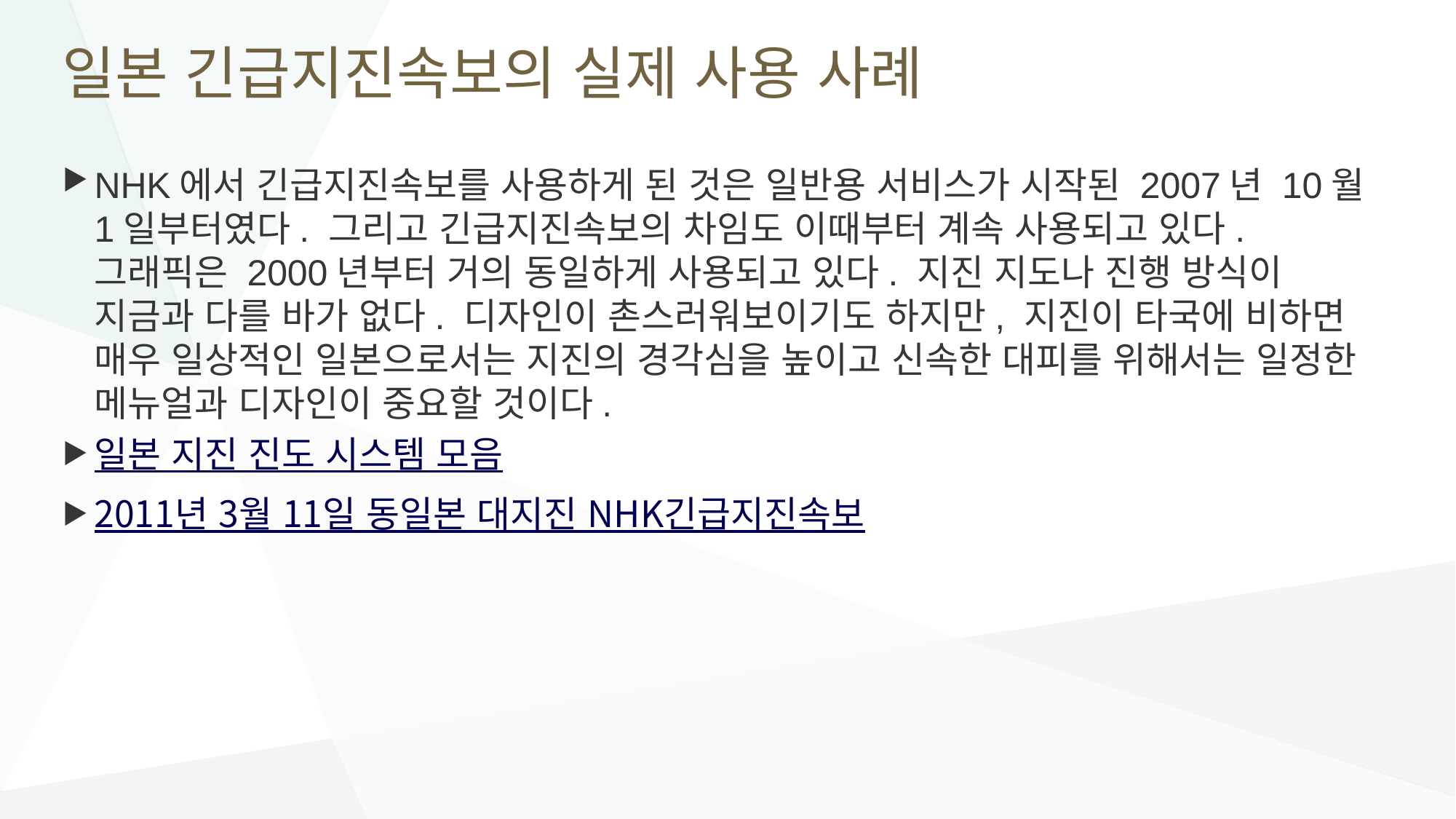

# 일본 긴급지진속보의 실제 사용 사례
NHK에서 긴급지진속보를 사용하게 된 것은 일반용 서비스가 시작된 2007년 10월 1일부터였다. 그리고 긴급지진속보의 차임도 이때부터 계속 사용되고 있다. 그래픽은 2000년부터 거의 동일하게 사용되고 있다. 지진 지도나 진행 방식이 지금과 다를 바가 없다. 디자인이 촌스러워보이기도 하지만, 지진이 타국에 비하면 매우 일상적인 일본으로서는 지진의 경각심을 높이고 신속한 대피를 위해서는 일정한 메뉴얼과 디자인이 중요할 것이다.
일본 지진 진도 시스템 모음
2011년 3월 11일 동일본 대지진 NHK긴급지진속보